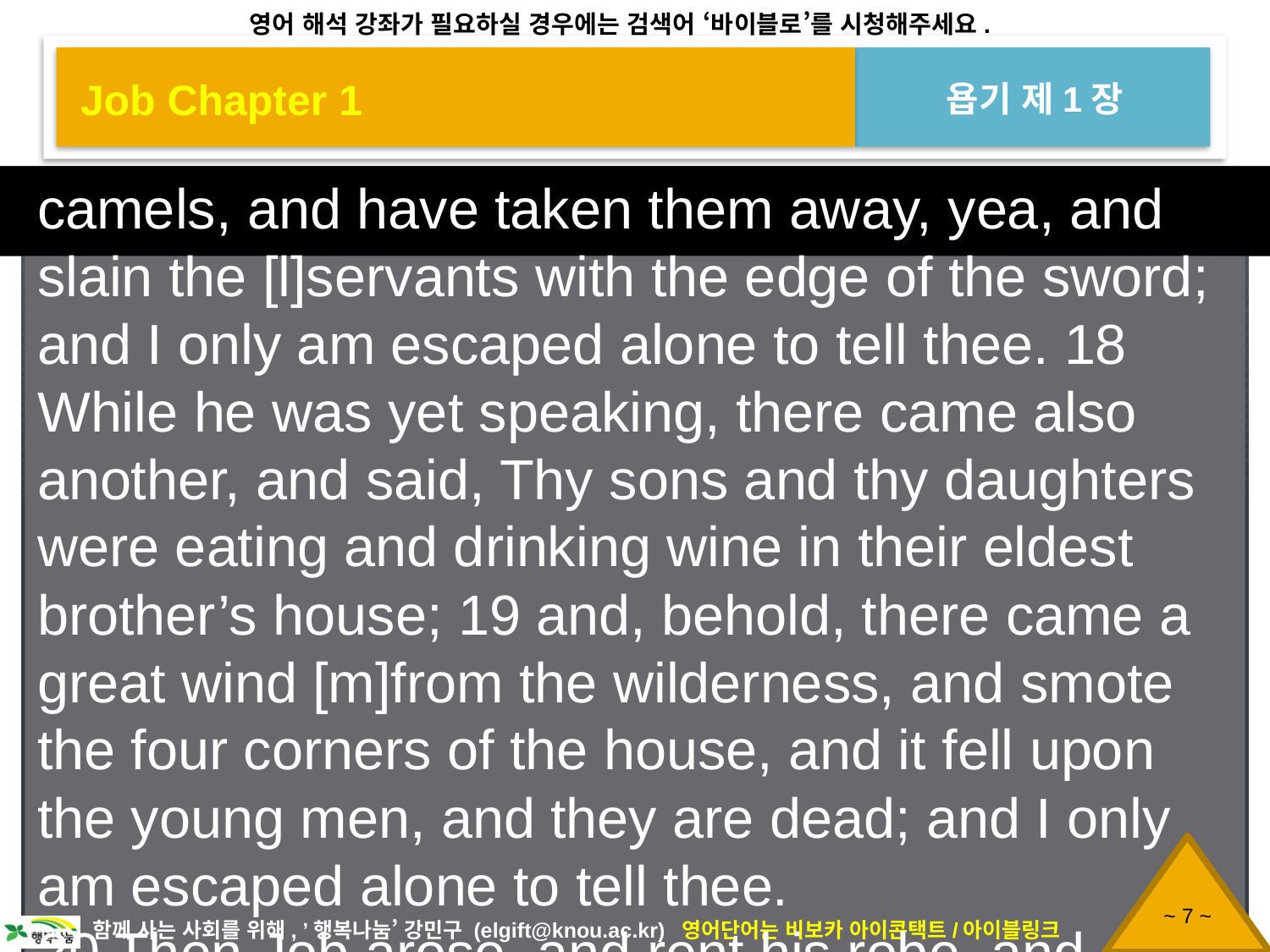

Job Chapter 1
욥기 제1장
camels, and have taken them away, yea, and slain the [l]servants with the edge of the sword; and I only am escaped alone to tell thee. 18 While he was yet speaking, there came also another, and said, Thy sons and thy daughters were eating and drinking wine in their eldest brother’s house; 19 and, behold, there came a great wind [m]from the wilderness, and smote the four corners of the house, and it fell upon the young men, and they are dead; and I only am escaped alone to tell thee.
20 Then Job arose, and rent his robe, and shaved